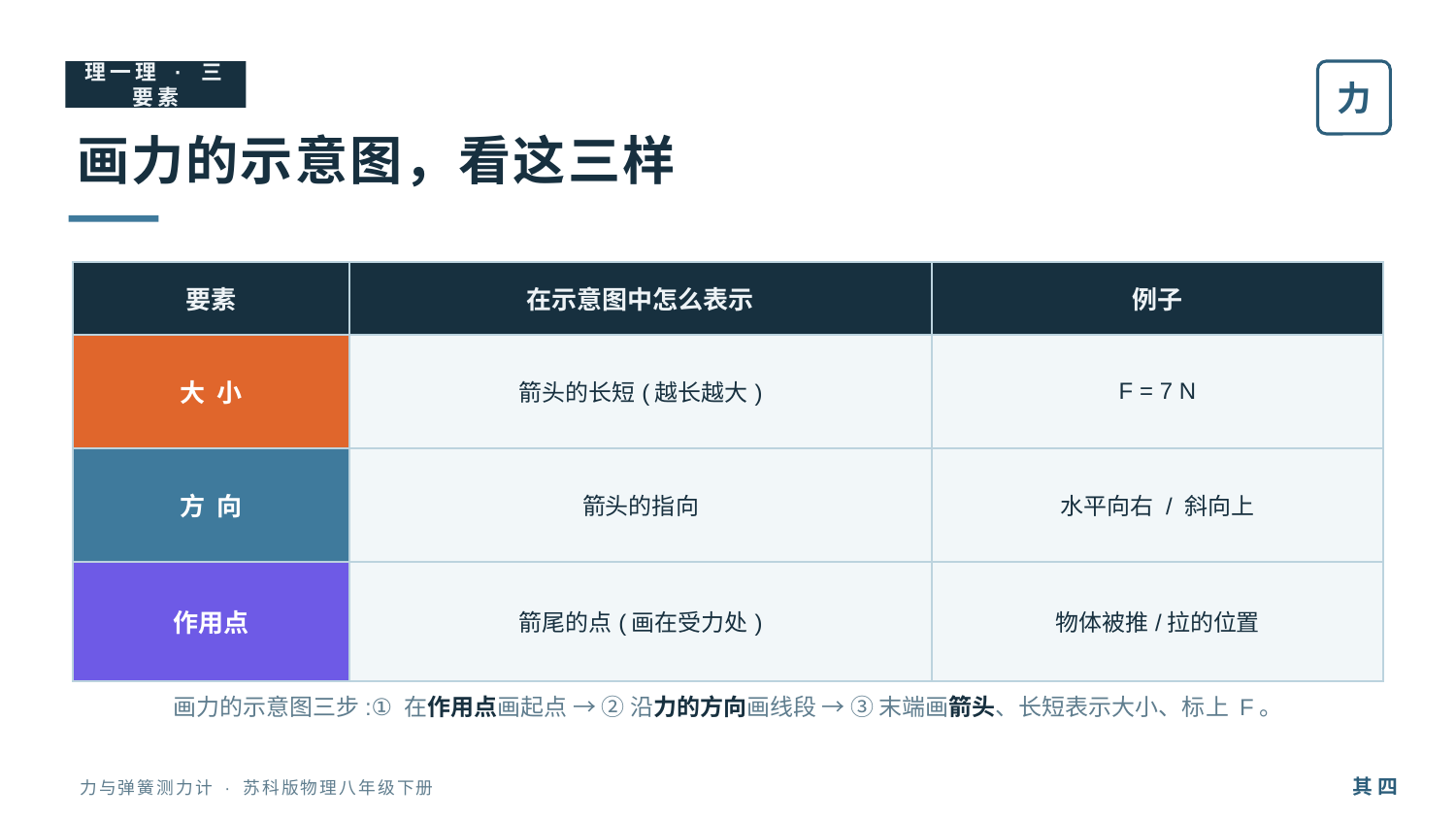

理一理 · 三要素
力

画力的示意图，看这三样

| 要素 | 在示意图中怎么表示 | 例子 |
| --- | --- | --- |
| 大 小 | 箭头的长短(越长越大) | F = 7 N |
| 方 向 | 箭头的指向 | 水平向右 / 斜向上 |
| 作用点 | 箭尾的点(画在受力处) | 物体被推/拉的位置 |
画力的示意图三步:① 在作用点画起点 → ② 沿力的方向画线段 → ③ 末端画箭头、长短表示大小、标上 F。
其 四
力与弹簧测力计 · 苏科版物理八年级下册